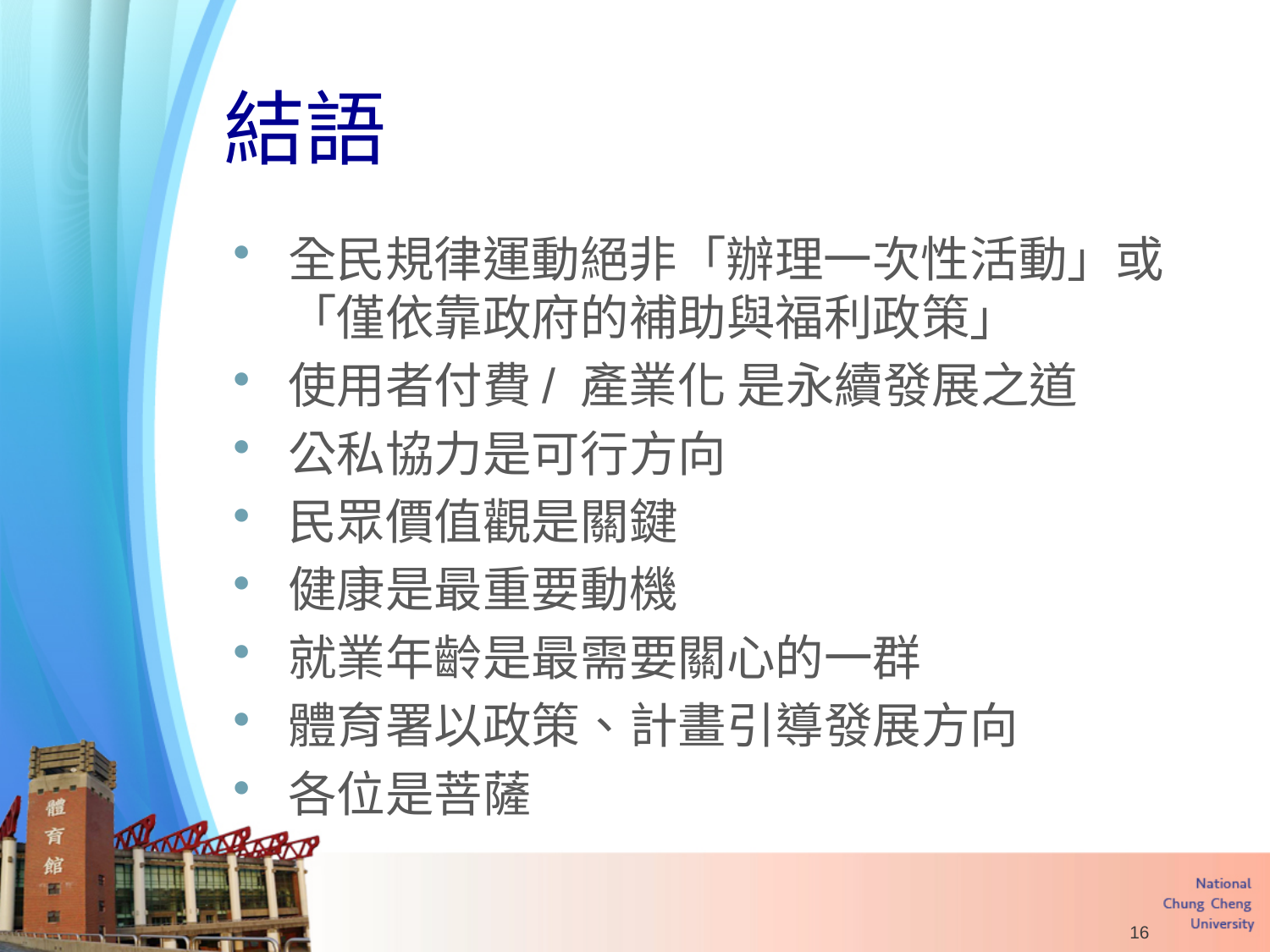

# 結語
全民規律運動絕非「辦理一次性活動」或「僅依靠政府的補助與福利政策」
使用者付費/ 產業化 是永續發展之道
公私協力是可行方向
民眾價值觀是關鍵
健康是最重要動機
就業年齡是最需要關心的一群
體育署以政策、計畫引導發展方向
各位是菩薩
16